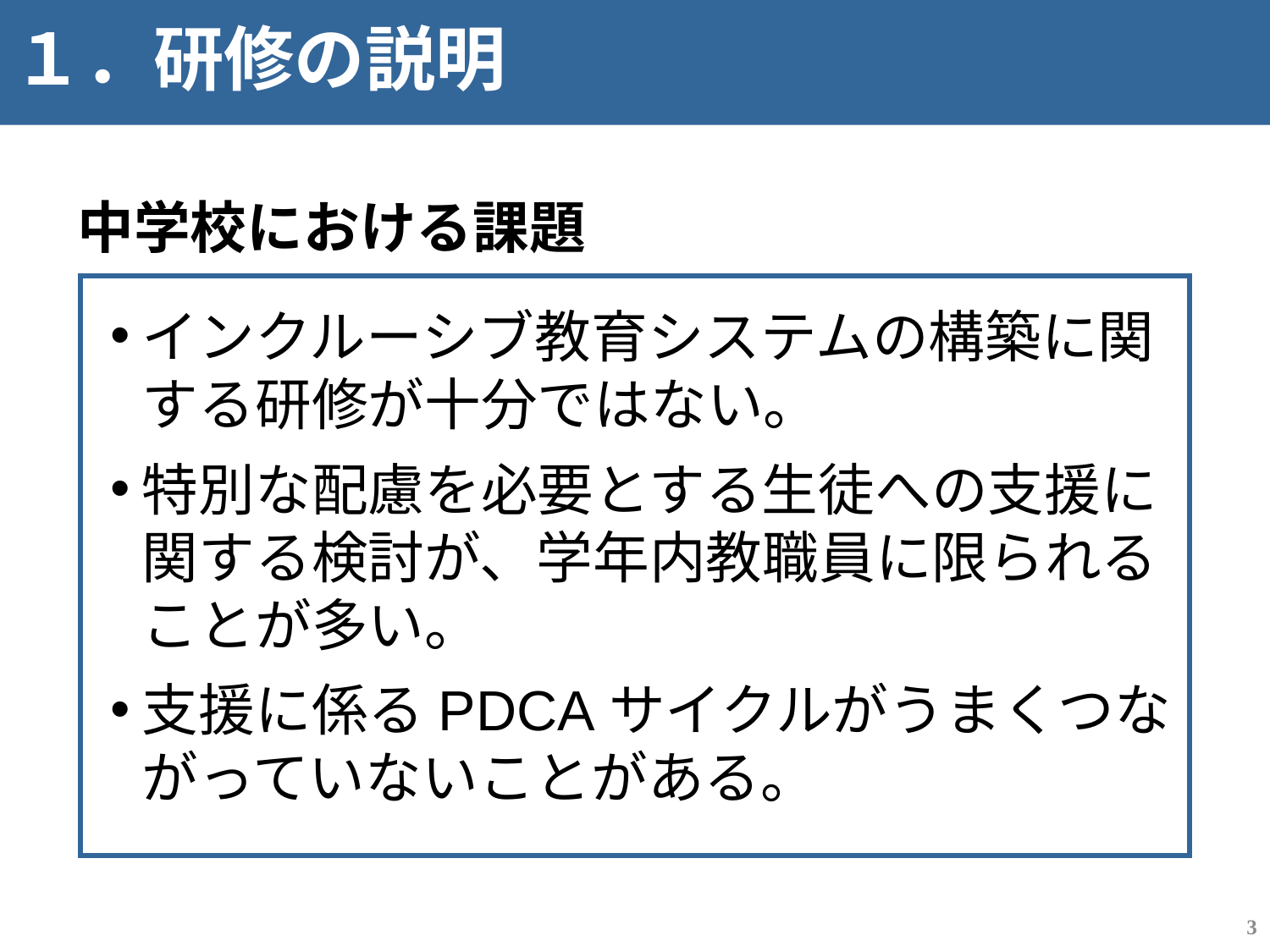

# １．研修の説明
中学校における課題
インクルーシブ教育システムの構築に関する研修が十分ではない。
特別な配慮を必要とする生徒への支援に関する検討が、学年内教職員に限られることが多い。
支援に係るPDCAサイクルがうまくつながっていないことがある。
3